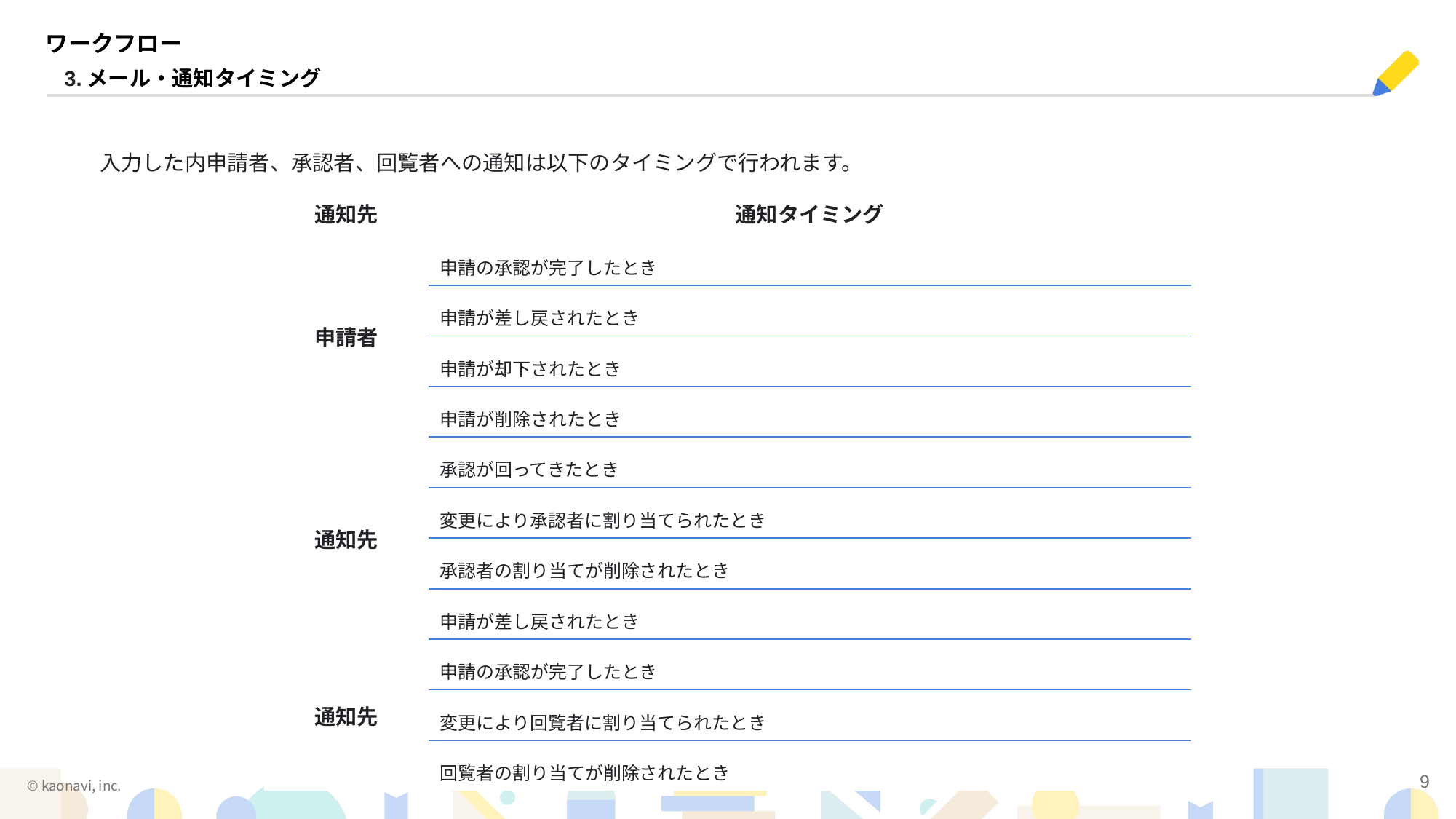

ワークフロー
3.メール・通知タイミング
入力した内申請者、承認者、回覧者への通知は以下のタイミングで行われます。
| 通知先 | 通知タイミング |
| --- | --- |
| 申請者 | 申請の承認が完了したとき |
|  | 申請が差し戻されたとき |
|  | 申請が却下されたとき |
|  | 申請が削除されたとき |
| 通知先 | 承認が回ってきたとき |
|  | 変更により承認者に割り当てられたとき |
|  | 承認者の割り当てが削除されたとき |
|  | 申請が差し戻されたとき |
| 通知先 | 申請の承認が完了したとき |
|  | 変更により回覧者に割り当てられたとき |
|  | 回覧者の割り当てが削除されたとき |